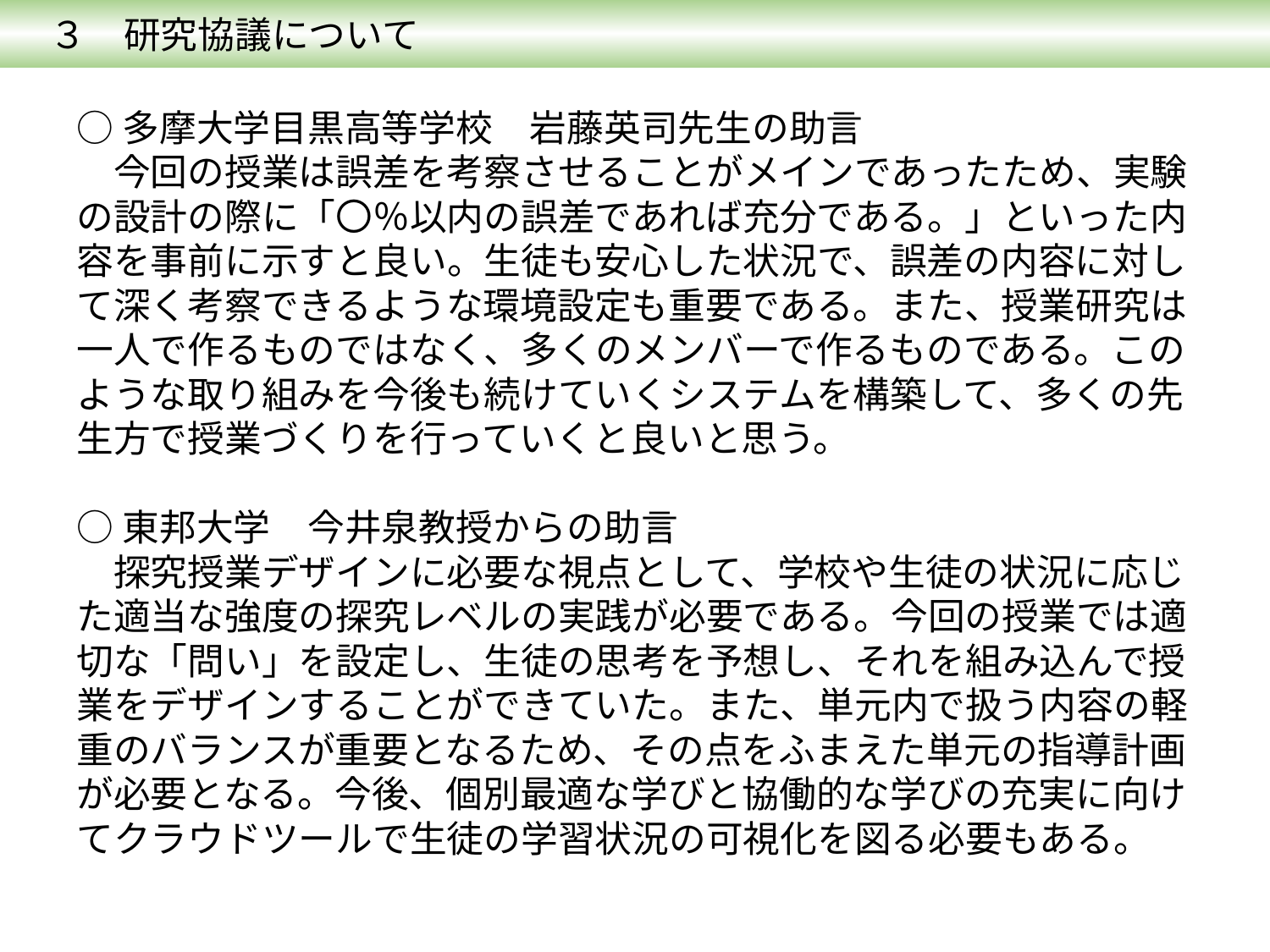

３　研究協議について
○多摩大学目黒高等学校　岩藤英司先生の助言
　今回の授業は誤差を考察させることがメインであったため、実験の設計の際に「〇％以内の誤差であれば充分である。」といった内容を事前に示すと良い。生徒も安心した状況で、誤差の内容に対して深く考察できるような環境設定も重要である。また、授業研究は一人で作るものではなく、多くのメンバーで作るものである。このような取り組みを今後も続けていくシステムを構築して、多くの先生方で授業づくりを行っていくと良いと思う。

○東邦大学　今井泉教授からの助言
　探究授業デザインに必要な視点として、学校や生徒の状況に応じた適当な強度の探究レベルの実践が必要である。今回の授業では適切な「問い」を設定し、生徒の思考を予想し、それを組み込んで授業をデザインすることができていた。また、単元内で扱う内容の軽重のバランスが重要となるため、その点をふまえた単元の指導計画が必要となる。今後、個別最適な学びと協働的な学びの充実に向けてクラウドツールで生徒の学習状況の可視化を図る必要もある。